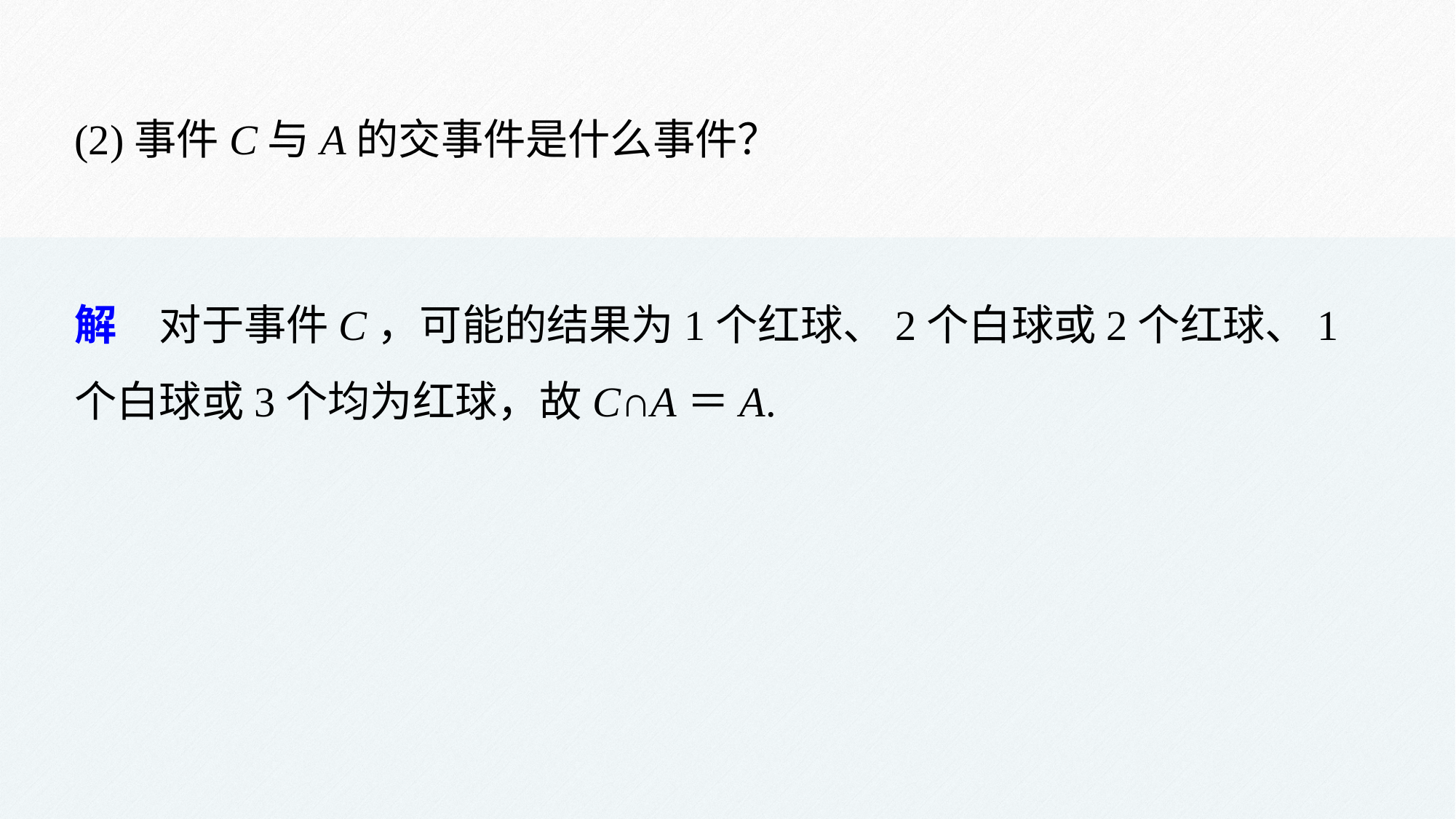

(2)事件C与A的交事件是什么事件？
解　对于事件C，可能的结果为1个红球、2个白球或2个红球、1个白球或3个均为红球，故C∩A＝A.